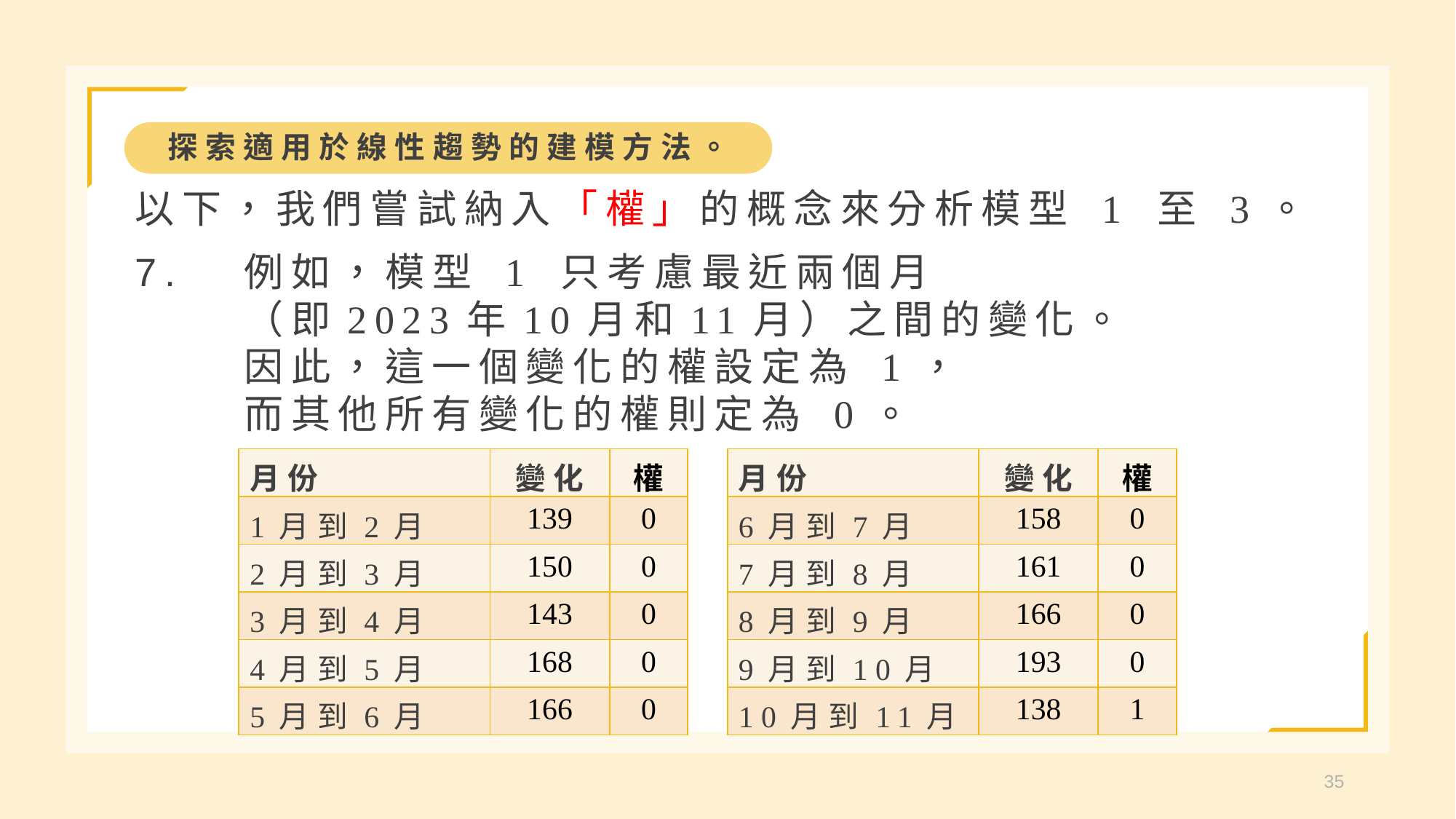

探索適用於線性趨勢的建模方法。
以下，我們嘗試納入「權」的概念來分析模型 1 至 3。
7.	例如，模型 1 只考慮最近兩個月
	（即2023年10月和11月）之間的變化。
	因此，這一個變化的權設定為 1，
	而其他所有變化的權則定為 0。
| 月份 | 變化 | 權 |
| --- | --- | --- |
| 1月到2月 | 139 | 0 |
| 2月到3月 | 150 | 0 |
| 3月到4月 | 143 | 0 |
| 4月到5月 | 168 | 0 |
| 5月到6月 | 166 | 0 |
| 月份 | 變化 | 權 |
| --- | --- | --- |
| 6月到7月 | 158 | 0 |
| 7月到8月 | 161 | 0 |
| 8月到9月 | 166 | 0 |
| 9月到10月 | 193 | 0 |
| 10月到11月 | 138 | 1 |
35